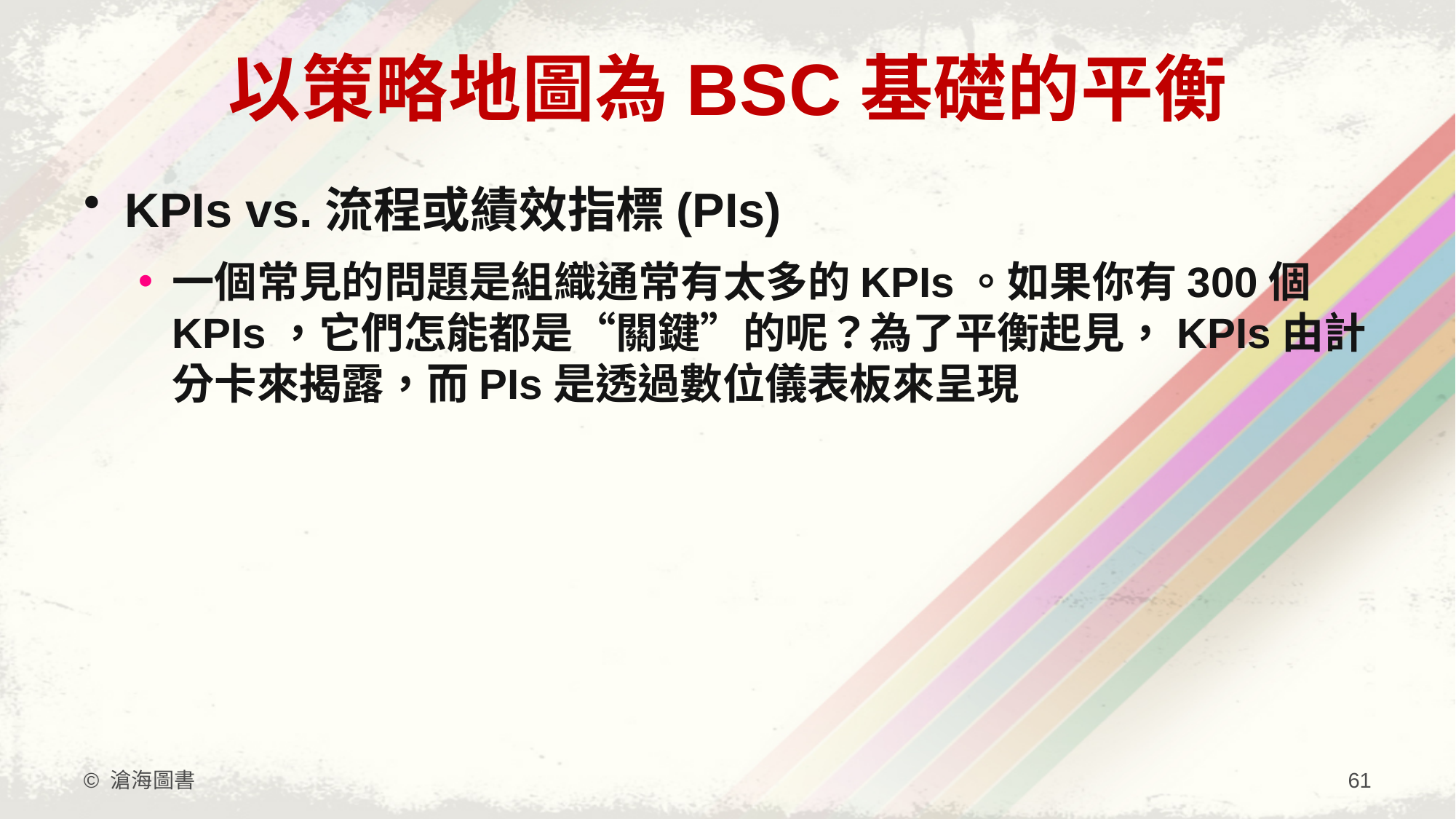

# 以策略地圖為BSC基礎的平衡
KPIs vs.流程或績效指標(PIs)
一個常見的問題是組織通常有太多的KPIs。如果你有300個KPIs，它們怎能都是“關鍵”的呢？為了平衡起見，KPIs由計分卡來揭露，而PIs是透過數位儀表板來呈現
© 滄海圖書
61